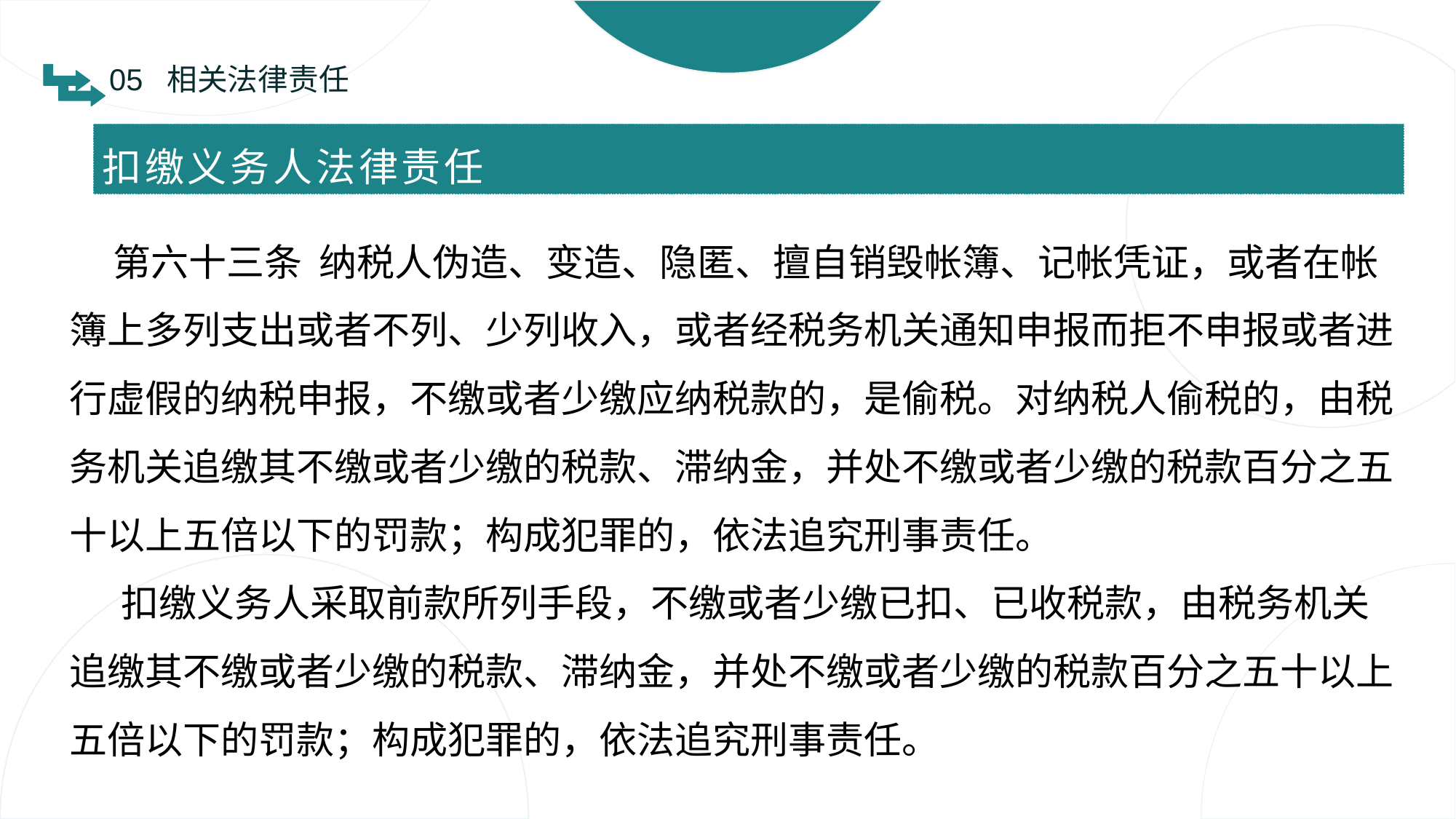

05  相关法律责任

扣缴义务人法律责任
    第六十三条  纳税人伪造、变造、隐匿、擅自销毁帐簿、记帐凭证，或者在帐簿上多列支出或者不列、少列收入，或者经税务机关通知申报而拒不申报或者进行虚假的纳税申报，不缴或者少缴应纳税款的，是偷税。对纳税人偷税的，由税务机关追缴其不缴或者少缴的税款、滞纳金，并处不缴或者少缴的税款百分之五十以上五倍以下的罚款；构成犯罪的，依法追究刑事责任。
     扣缴义务人采取前款所列手段，不缴或者少缴已扣、已收税款，由税务机关追缴其不缴或者少缴的税款、滞纳金，并处不缴或者少缴的税款百分之五十以上五倍以下的罚款；构成犯罪的，依法追究刑事责任。